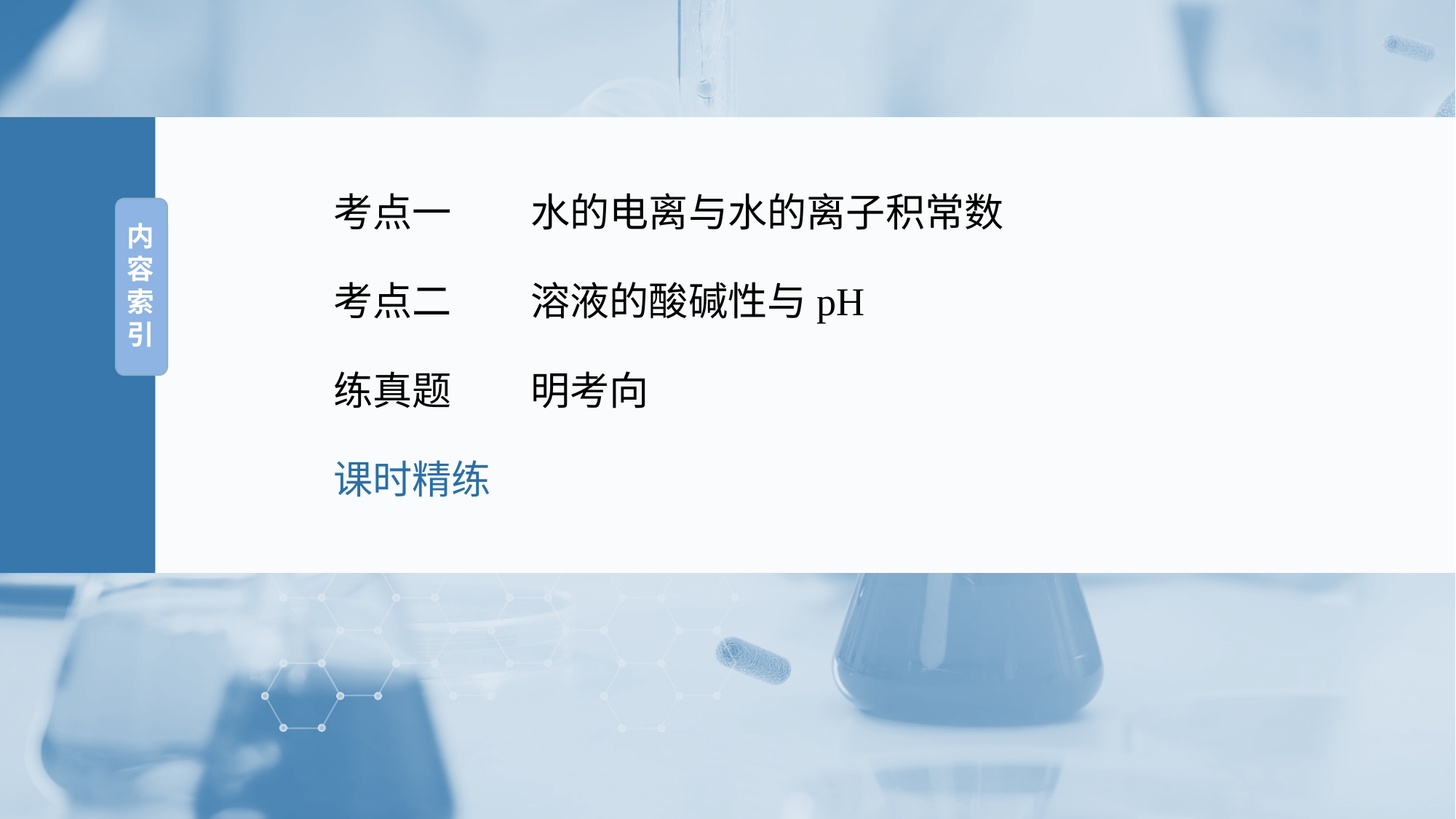

考点一　　水的电离与水的离子积常数

内
容
索
引
考点二　　溶液的酸碱性与pH
练真题　　明考向
课时精练